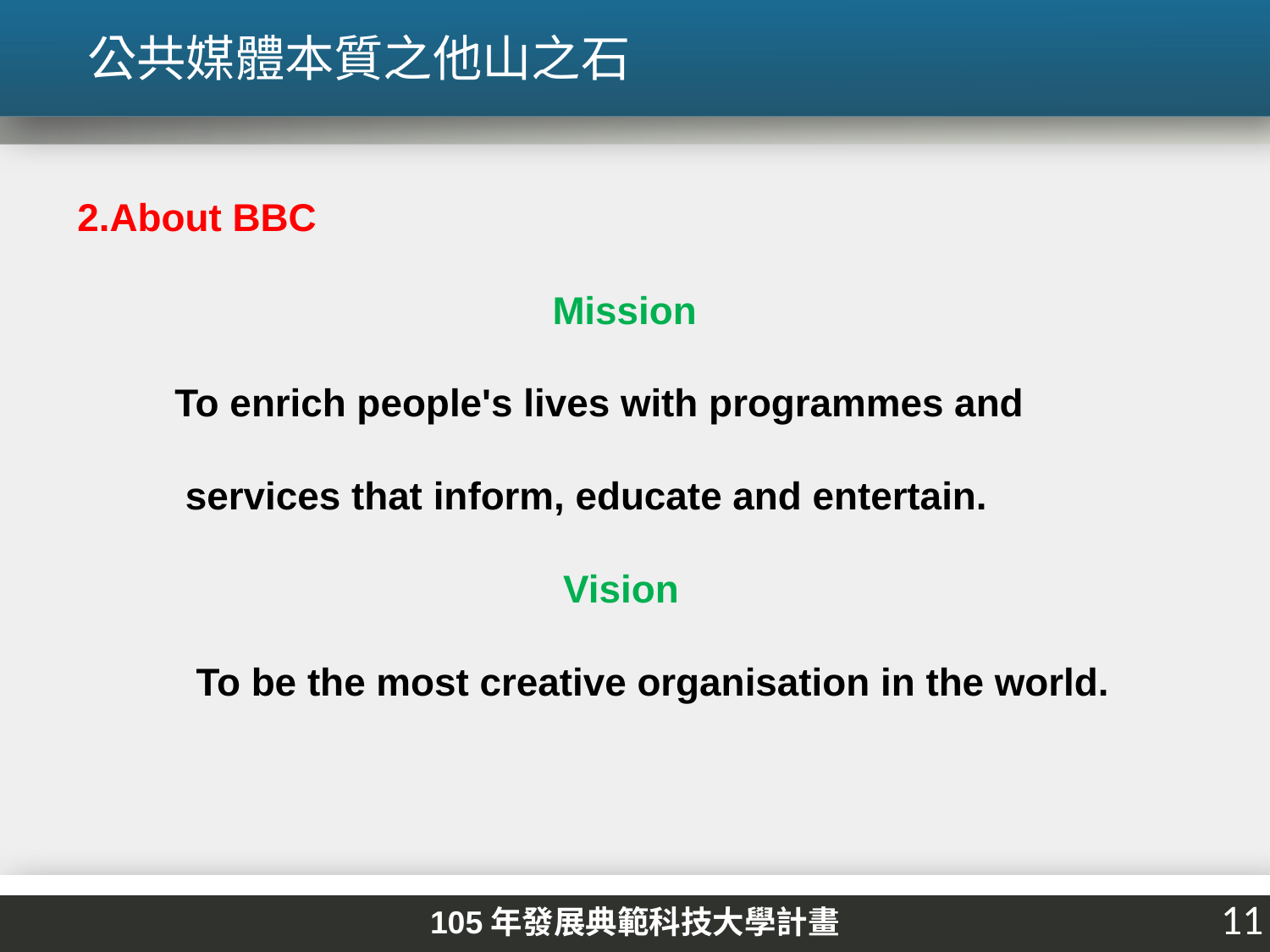

公共媒體本質之他山之石
2.About BBC
                                            Mission
         To enrich people's lives with programmes and
          services that inform, educate and entertain.
                                             Vision
           To be the most creative organisation in the world.